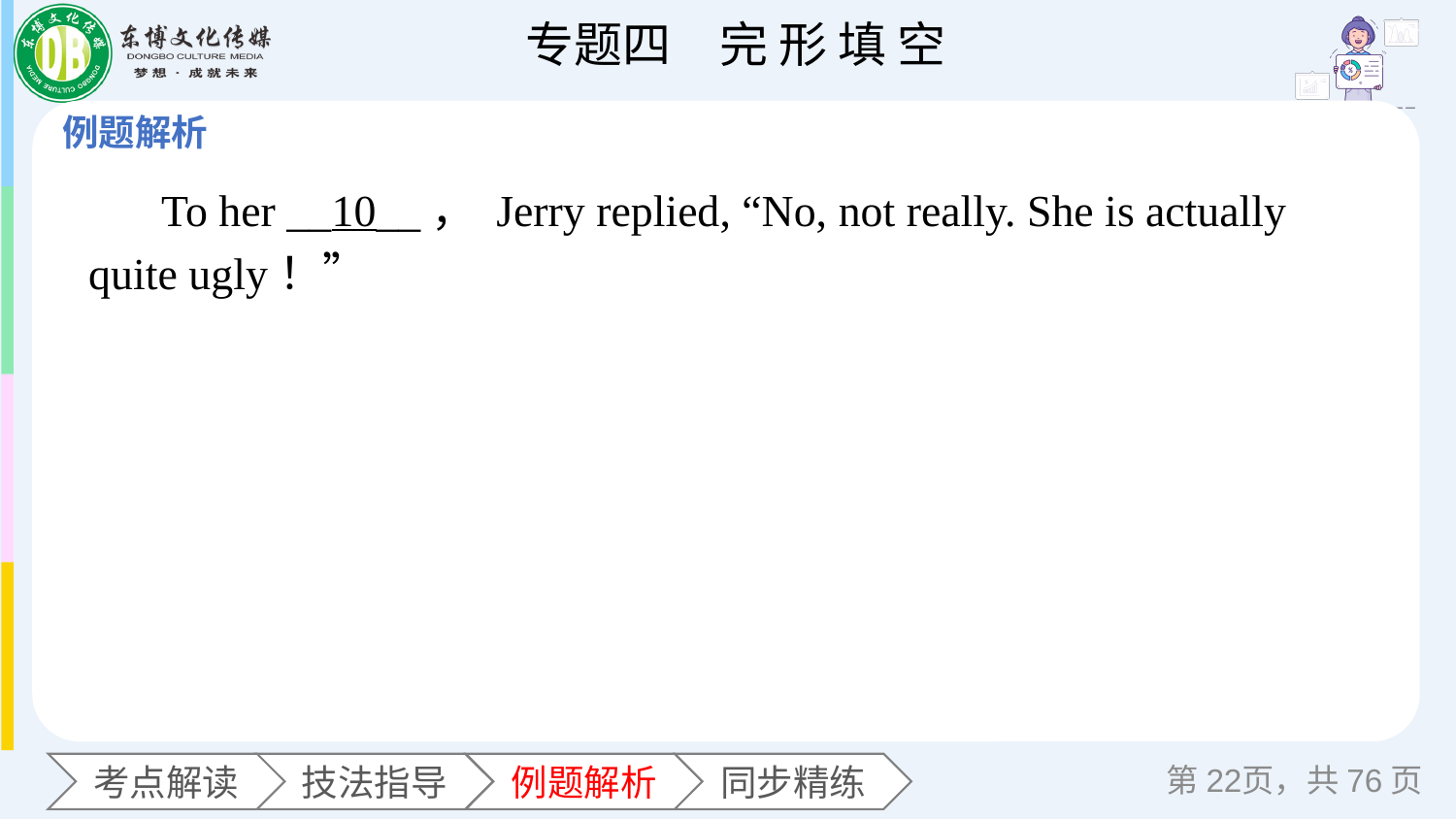

To her __10__， Jerry replied, “No, not really. She is actually quite ugly！”
第22页，共76页